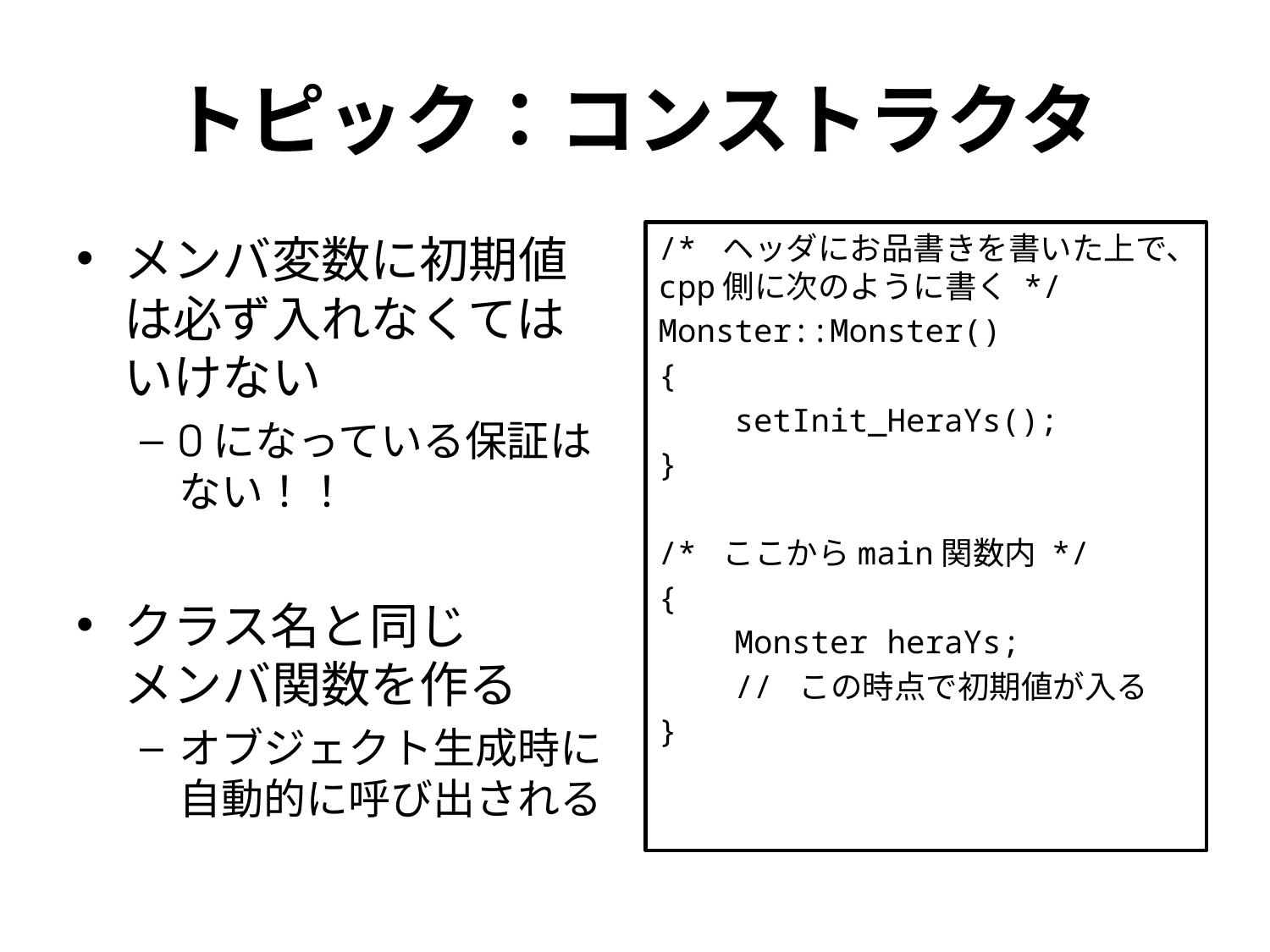

# トピック：コンストラクタ
メンバ変数に初期値は必ず入れなくてはいけない
0になっている保証は
ない！！

クラス名と同じ
メンバ関数を作る
オブジェクト生成時に
自動的に呼び出される
/* ヘッダにお品書きを書いた上で、cpp側に次のように書く */
Monster::Monster()
{
    setInit_HeraYs();
}

/* ここからmain関数内 */
{
    Monster heraYs;
    // この時点で初期値が入る
}